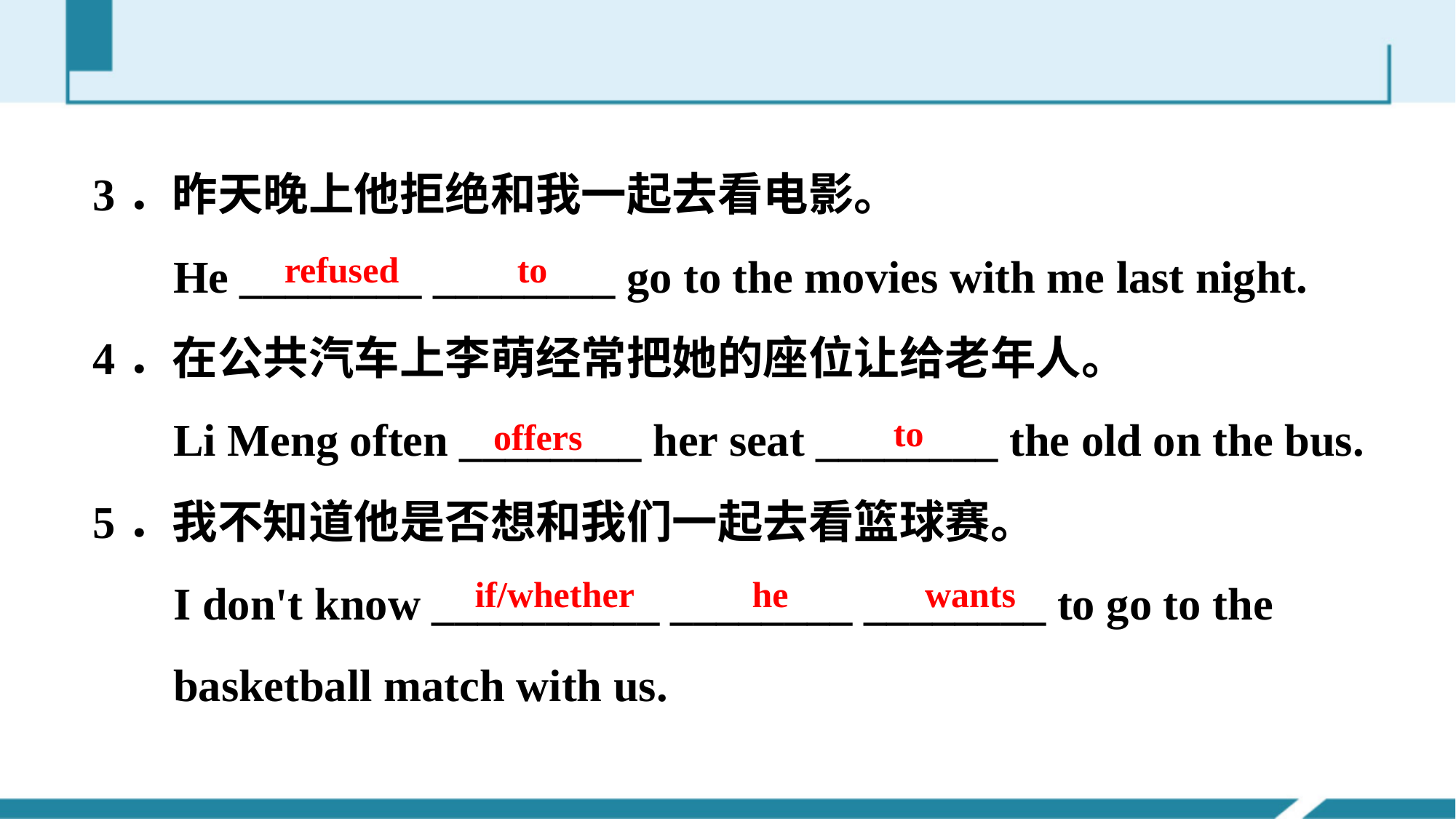

3．昨天晚上他拒绝和我一起去看电影。
       He ________ ________ go to the movies with me last night.
4．在公共汽车上李萌经常把她的座位让给老年人。
       Li Meng often ________ her seat ________ the old on the bus.
5．我不知道他是否想和我们一起去看篮球赛。
       I don't know __________ ________ ________ to go to the
       basketball match with us.
refused             to
to
offers
if/whether             he               wants